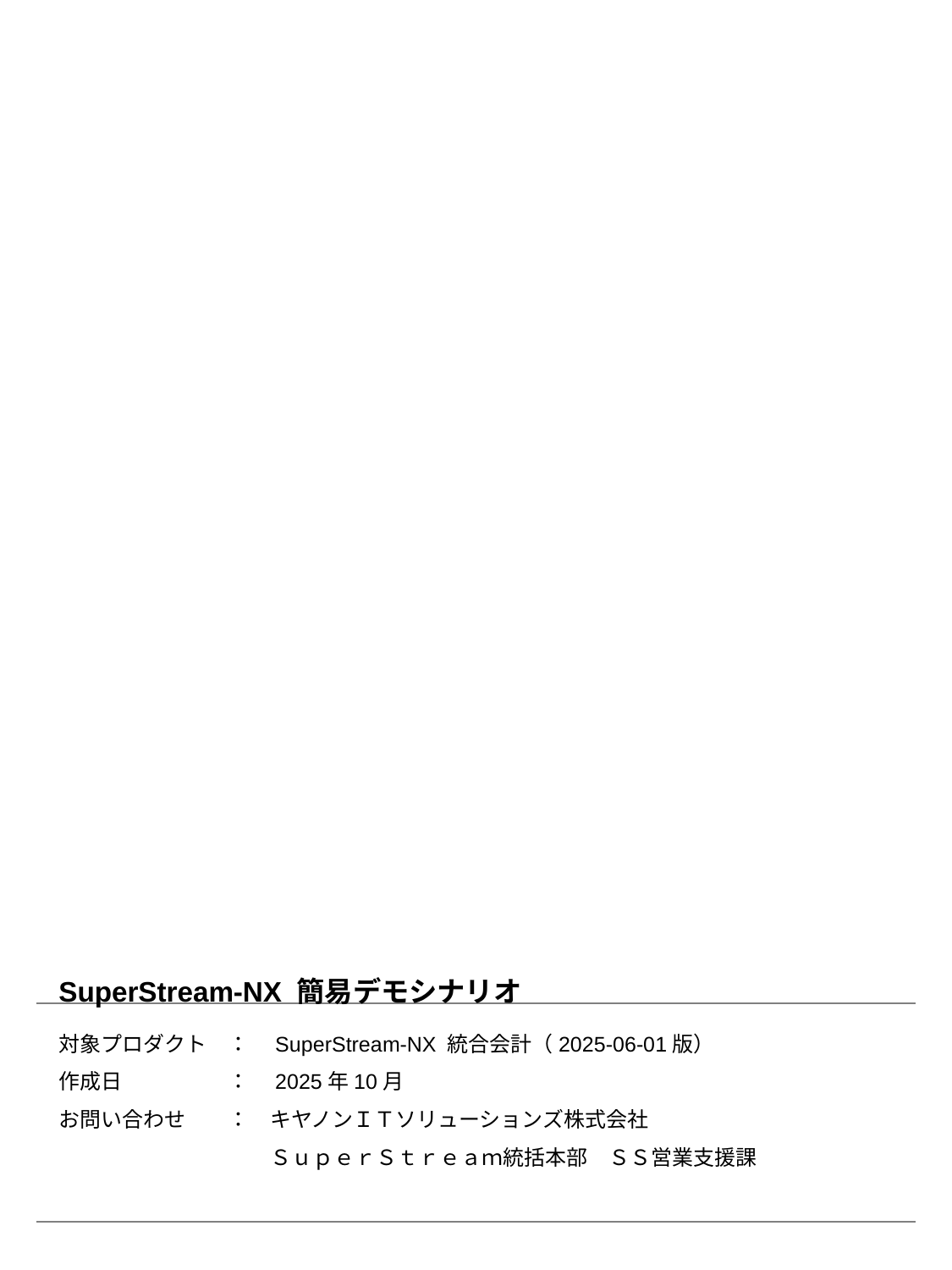

SuperStream-NX 簡易デモシナリオ
対象プロダクト　：　SuperStream-NX 統合会計（2025-06-01版）
作成日　　　　　：　2025年10月
お問い合わせ　　：　キヤノンＩＴソリューションズ株式会社
　　　　　　　　　　ＳｕｐｅｒＳｔｒｅａｍ統括本部　ＳＳ営業支援課